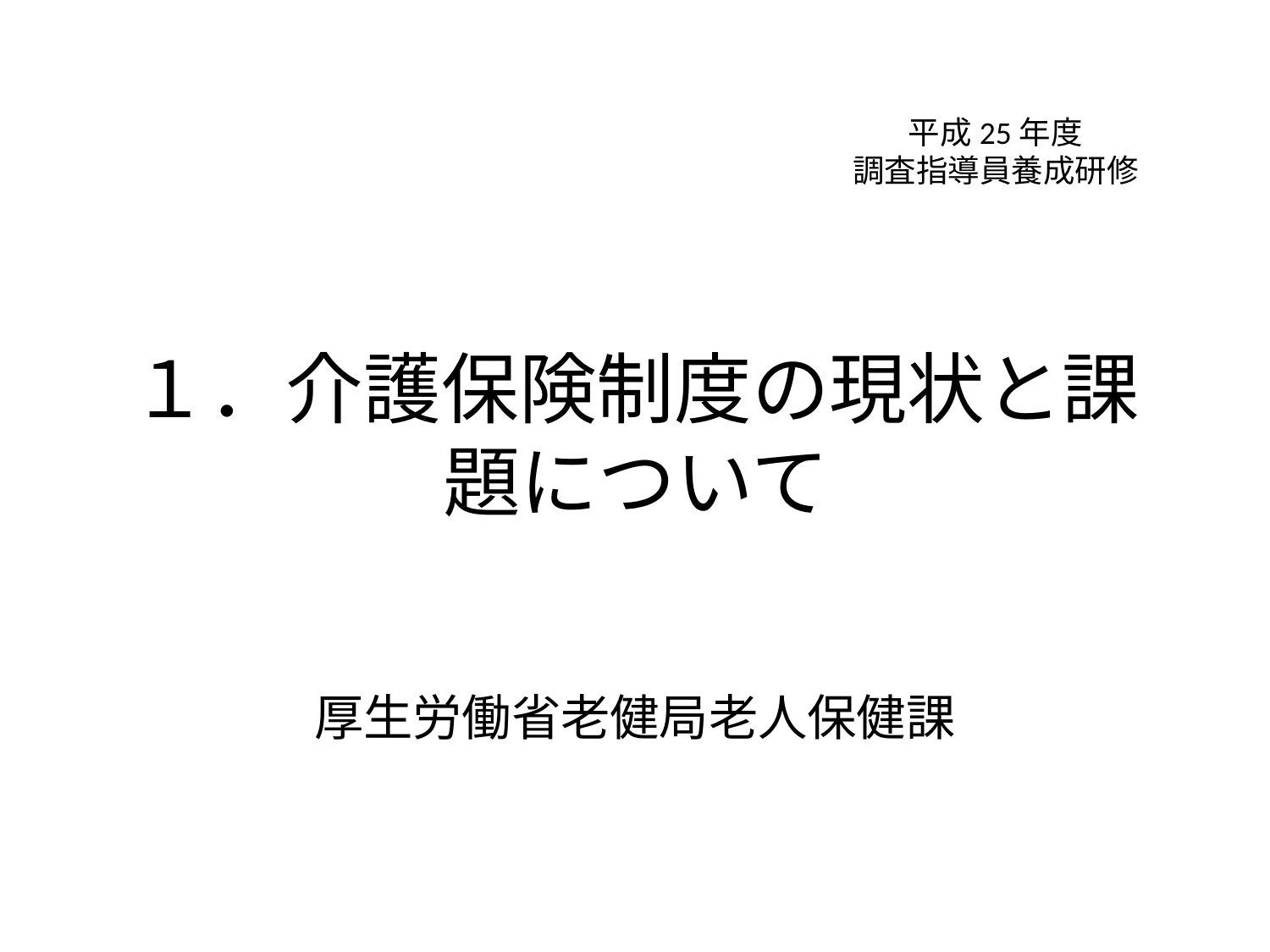

平成25年度
調査指導員養成研修
# １．介護保険制度の現状と課題について

厚生労働省老健局老人保健課